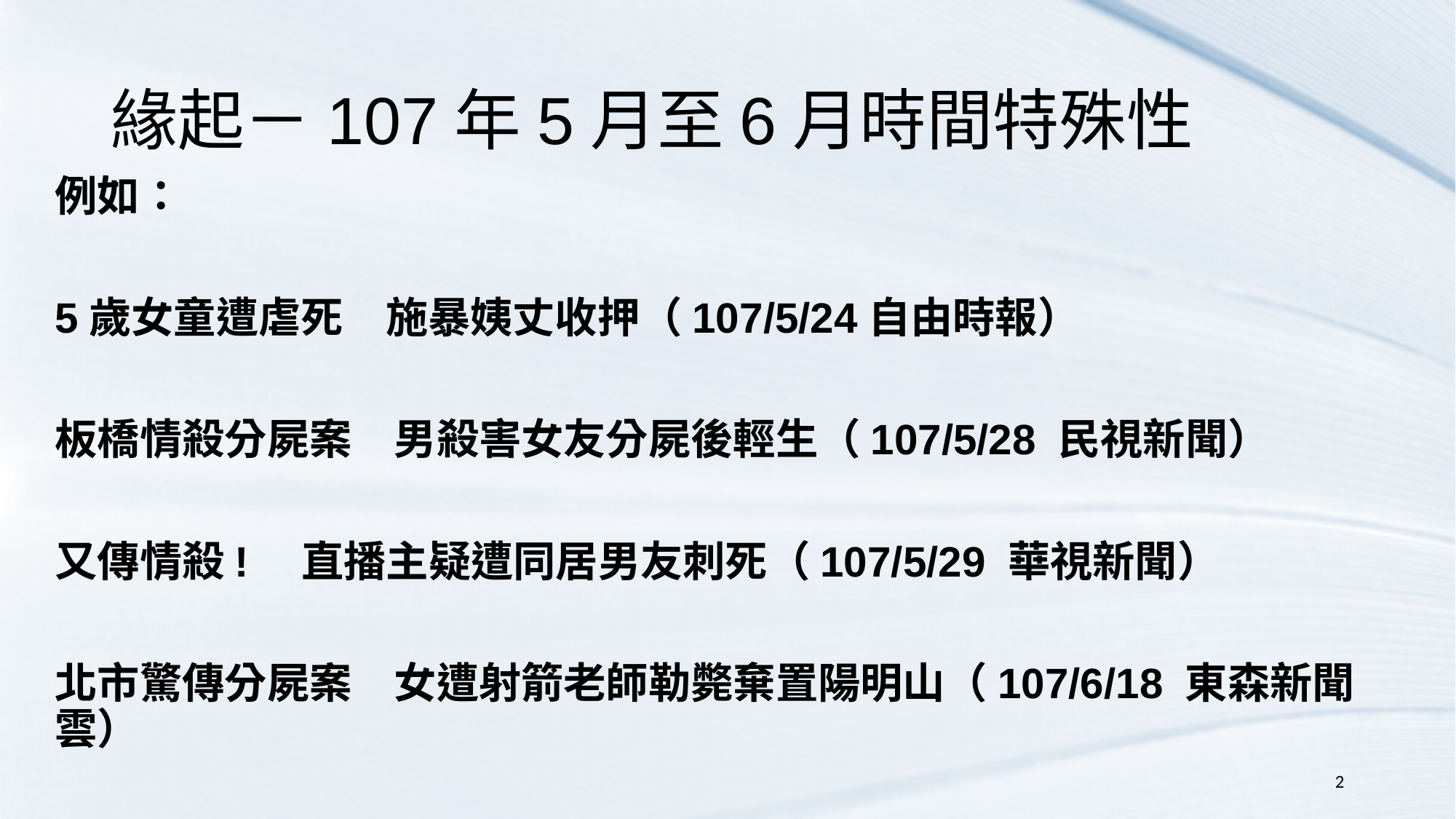

# 緣起－107年5月至6月時間特殊性
例如：

5歲女童遭虐死　施暴姨丈收押（107/5/24自由時報）

板橋情殺分屍案　男殺害女友分屍後輕生（107/5/28 民視新聞）

又傳情殺!　直播主疑遭同居男友刺死（107/5/29 華視新聞）

北市驚傳分屍案　女遭射箭老師勒斃棄置陽明山（107/6/18 東森新聞雲）
2